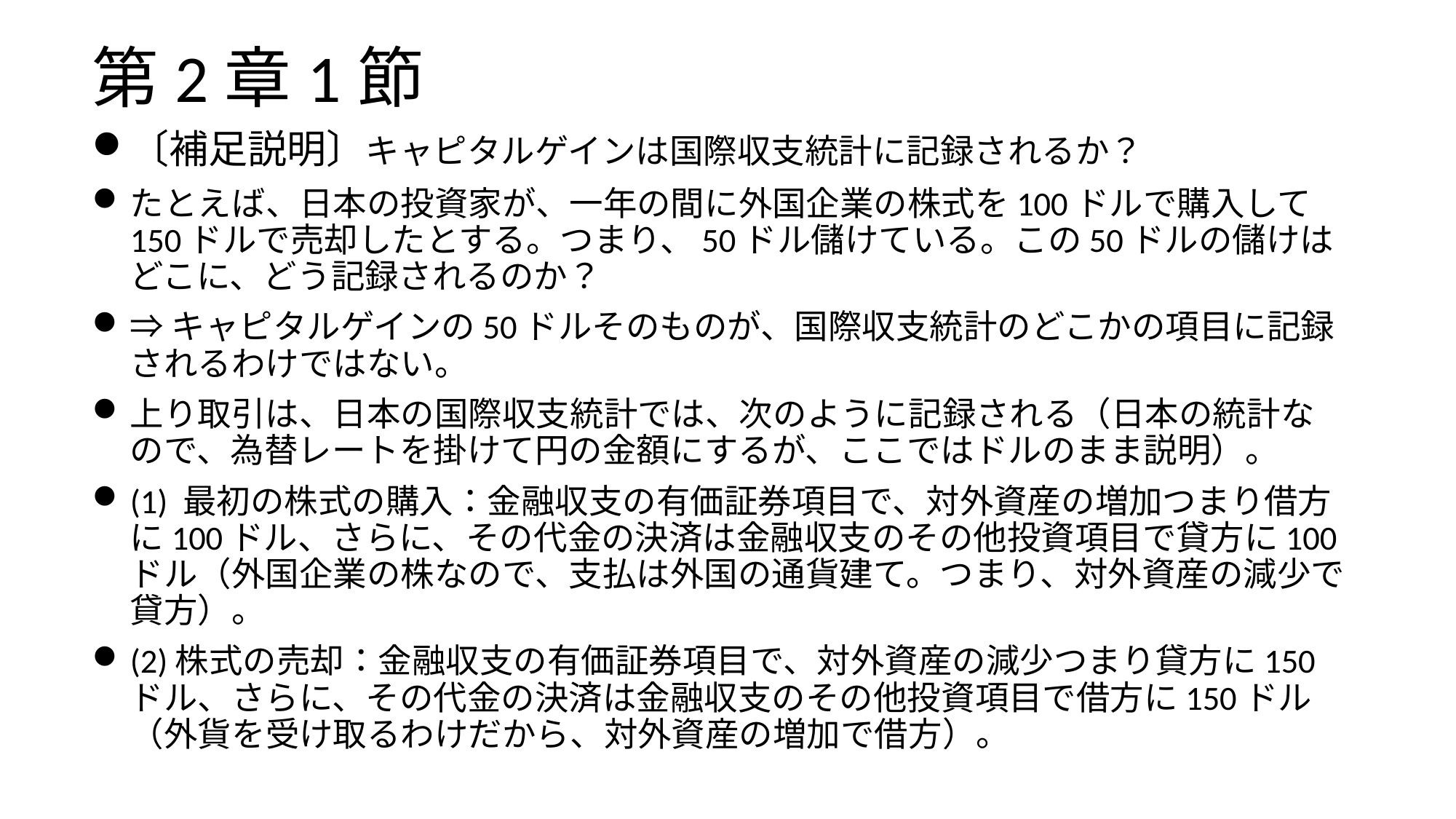

# 第2章1節
〔補足説明〕キャピタルゲインは国際収支統計に記録されるか？
たとえば、日本の投資家が、一年の間に外国企業の株式を100ドルで購入して150ドルで売却したとする。つまり、50ドル儲けている。この50ドルの儲けはどこに、どう記録されるのか？
⇒キャピタルゲインの50ドルそのものが、国際収支統計のどこかの項目に記録されるわけではない。
上り取引は、日本の国際収支統計では、次のように記録される（日本の統計なので、為替レートを掛けて円の金額にするが、ここではドルのまま説明）。
(1) 最初の株式の購入：金融収支の有価証券項目で、対外資産の増加つまり借方に100ドル、さらに、その代金の決済は金融収支のその他投資項目で貸方に100ドル（外国企業の株なので、支払は外国の通貨建て。つまり、対外資産の減少で貸方）。
(2)株式の売却：金融収支の有価証券項目で、対外資産の減少つまり貸方に150ドル、さらに、その代金の決済は金融収支のその他投資項目で借方に150ドル（外貨を受け取るわけだから、対外資産の増加で借方）。